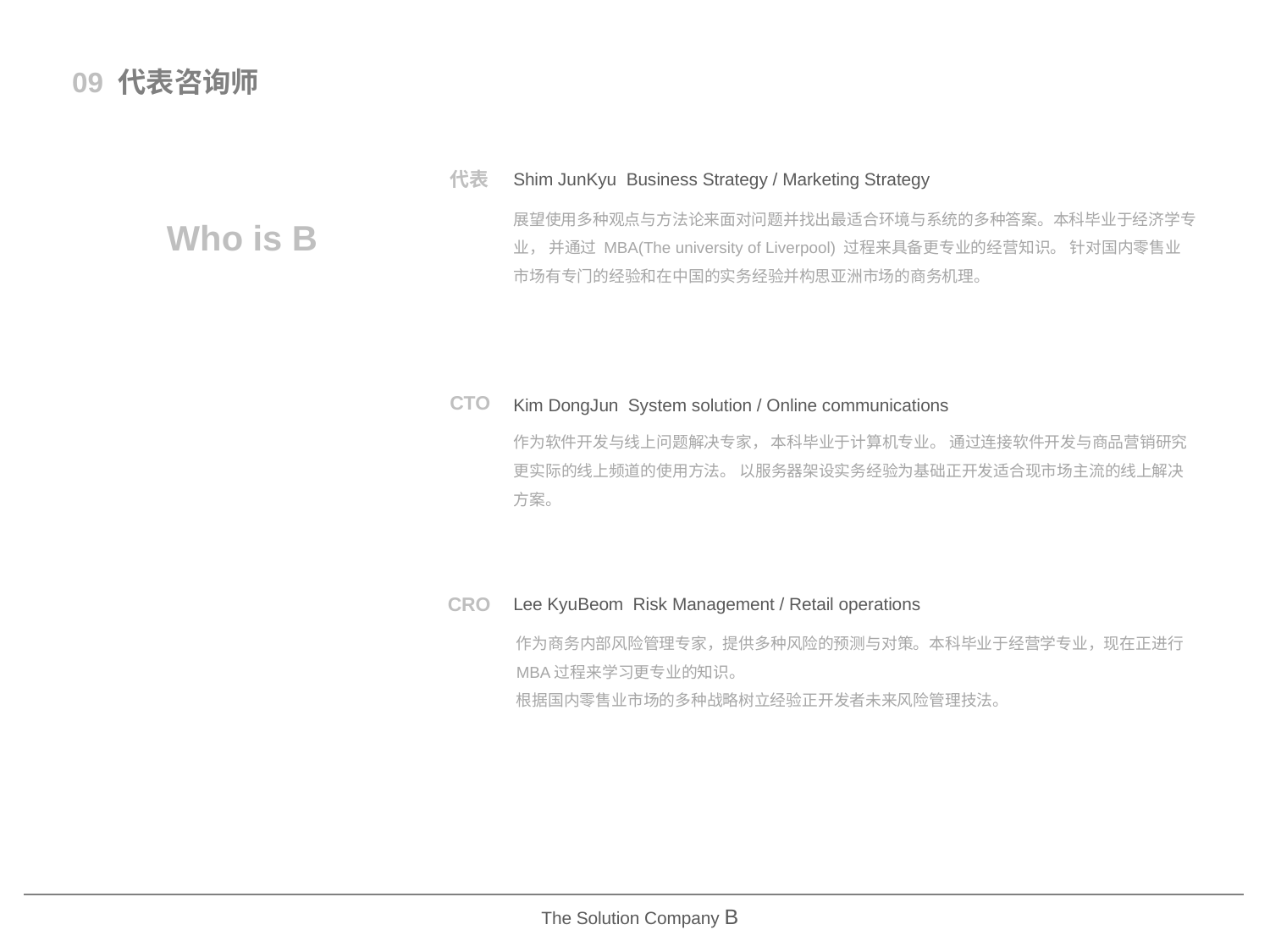

09 代表咨询师
代表
Shim JunKyu  Business Strategy / Marketing Strategy
展望使用多种观点与方法论来面对问题并找出最适合环境与系统的多种答案。本科毕业于经济学专业， 并通过 MBA(The university of Liverpool) 过程来具备更专业的经营知识。 针对国内零售业市场有专门的经验和在中国的实务经验并构思亚洲市场的商务机理。
Who is B
CTO
Kim DongJun  System solution / Online communications
作为软件开发与线上问题解决专家， 本科毕业于计算机专业。 通过连接软件开发与商品营销研究更实际的线上频道的使用方法。 以服务器架设实务经验为基础正开发适合现市场主流的线上解决方案。
CRO
Lee KyuBeom  Risk Management / Retail operations
作为商务内部风险管理专家，提供多种风险的预测与对策。本科毕业于经营学专业，现在正进行MBA过程来学习更专业的知识。
根据国内零售业市场的多种战略树立经验正开发者未来风险管理技法。